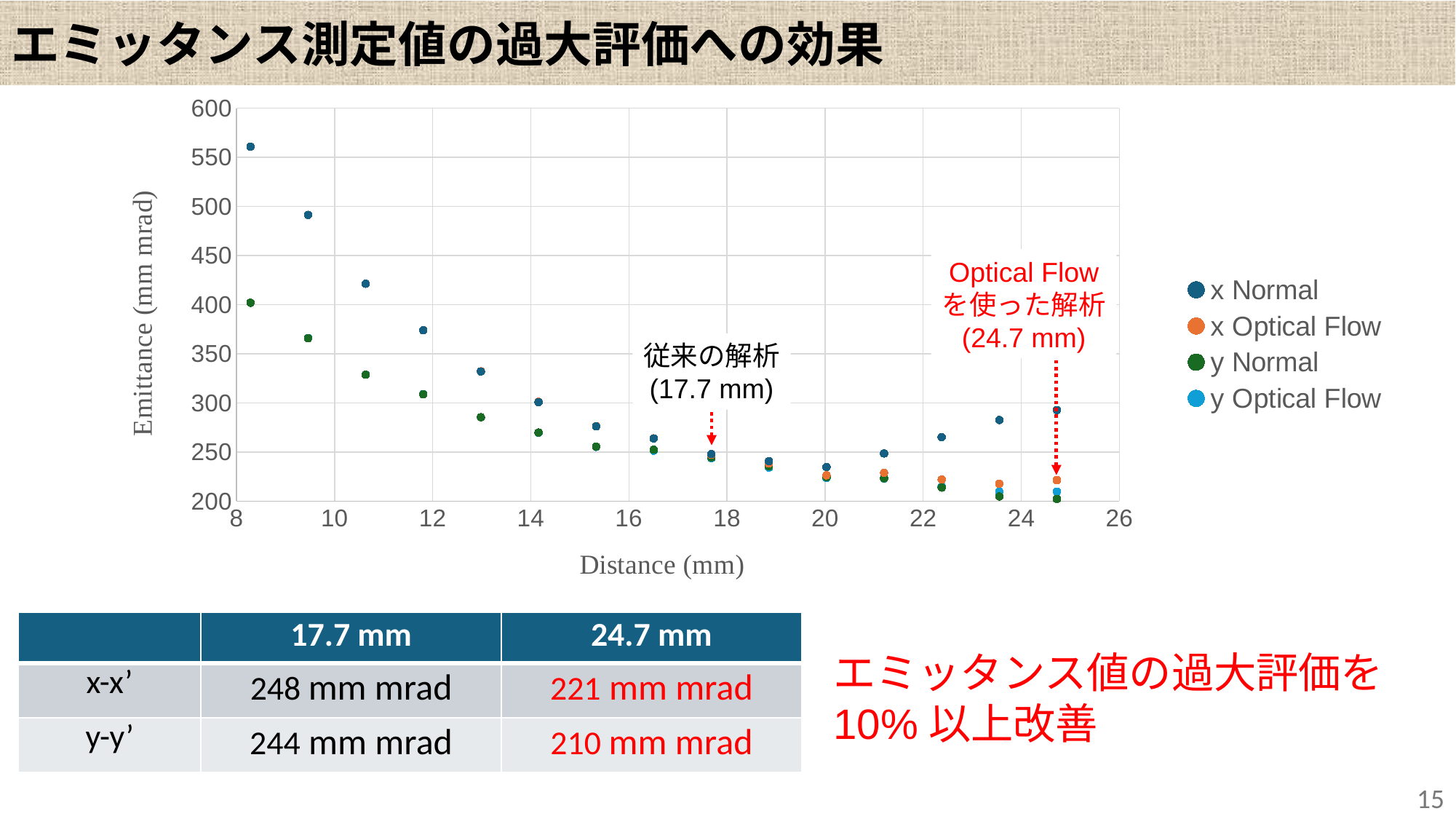

# エミッタンス測定値の過大評価への効果

### Chart

| Category |  |  |  |  |
|---|---|---|---|---|
Optical Flow
を使った解析
(24.7 mm)
従来の解析
(17.7 mm)
|  | 17.7 mm | 24.7 mm |
| --- | --- | --- |
| x-x’ | 248 mm mrad | 221 mm mrad |
| y-y’ | 244 mm mrad | 210 mm mrad |
エミッタンス値の過大評価を10%以上改善
15